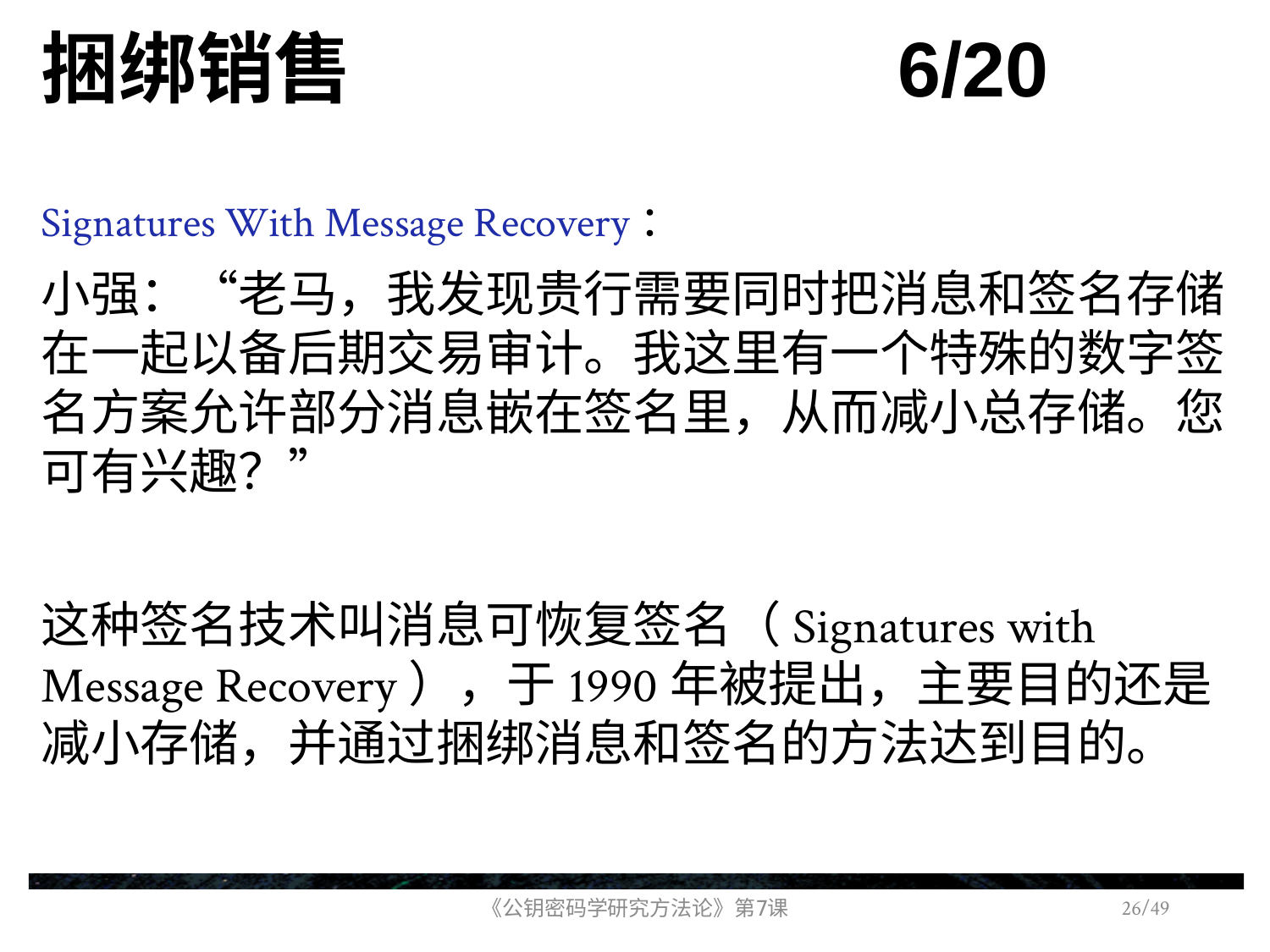

# 捆绑销售                              6/20
Signatures With Message Recovery：
小强：“老马，我发现贵行需要同时把消息和签名存储在一起以备后期交易审计。我这里有一个特殊的数字签名方案允许部分消息嵌在签名里，从而减小总存储。您可有兴趣？”

这种签名技术叫消息可恢复签名（Signatures with Message Recovery），于1990年被提出，主要目的还是减小存储，并通过捆绑消息和签名的方法达到目的。
《公钥密码学研究方法论》第7课
26/49